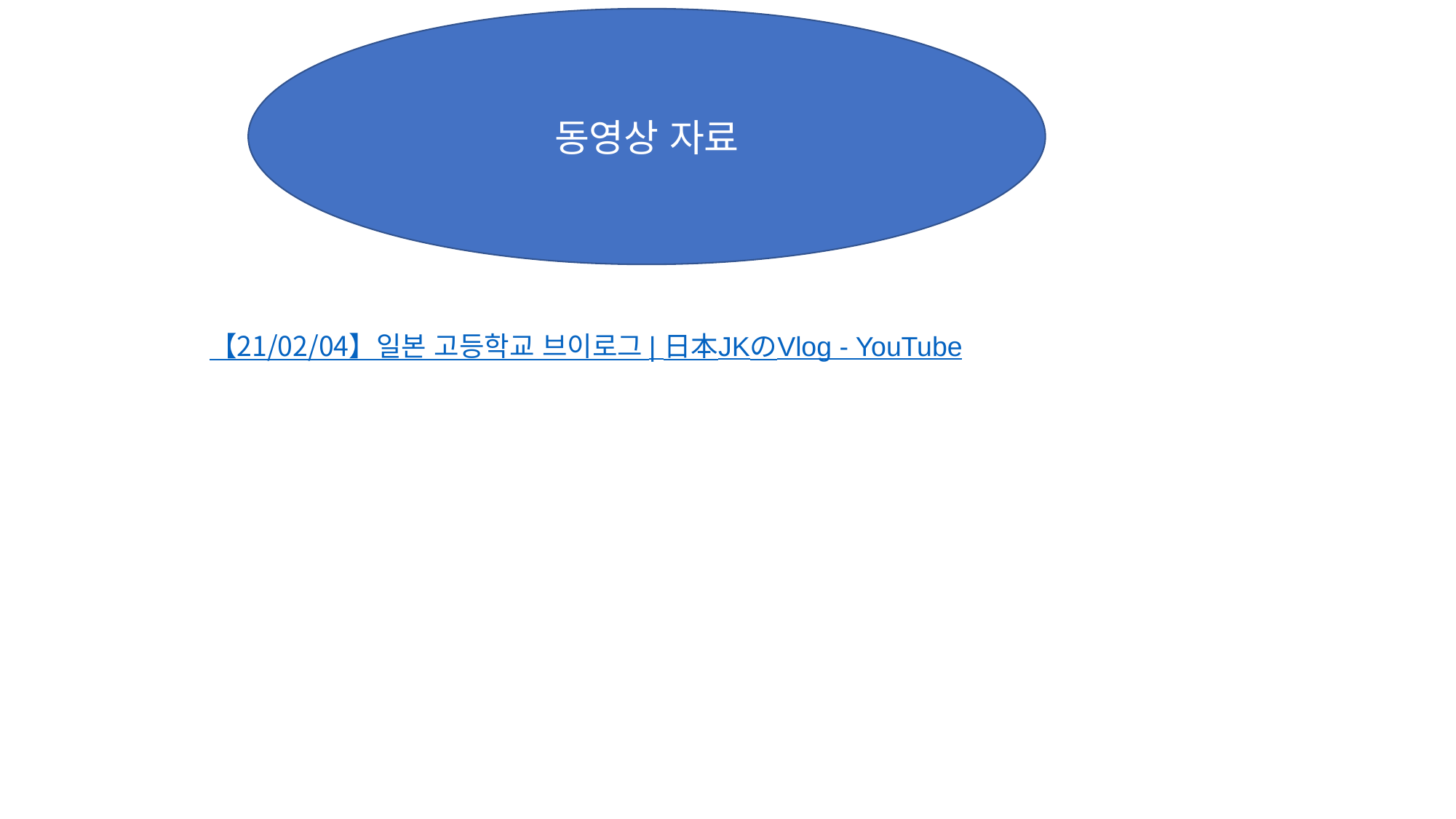

동영상 자료
#

【21/02/04】일본 고등학교 브이로그 | 日本JKのVlog - YouTube